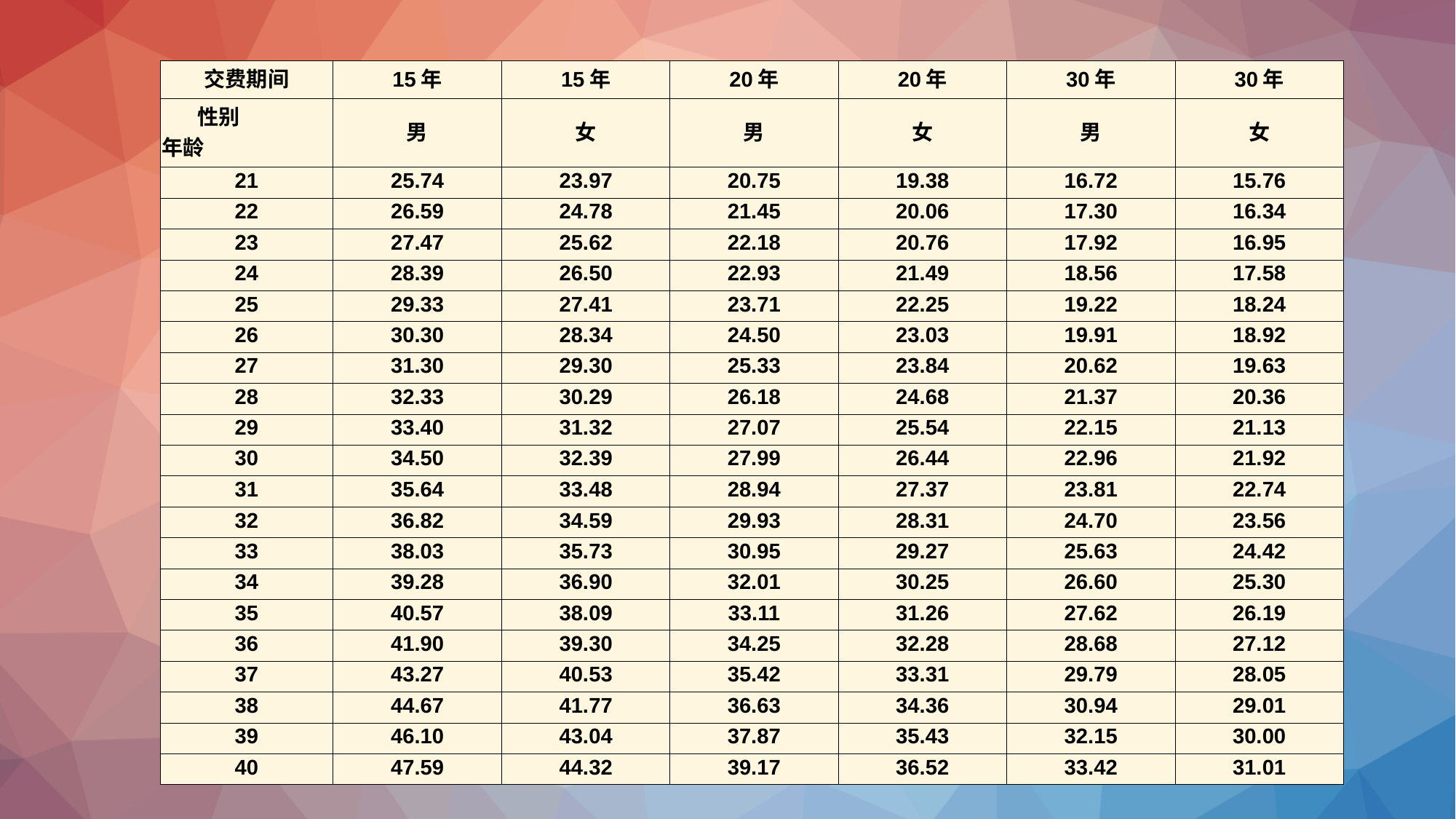

| 交费期间 | 15年 | 15年 | 20年 | 20年 | 30年 | 30年 |
| --- | --- | --- | --- | --- | --- | --- |
| 性别 年龄 | 男 | 女 | 男 | 女 | 男 | 女 |
| 21 | 25.74 | 23.97 | 20.75 | 19.38 | 16.72 | 15.76 |
| 22 | 26.59 | 24.78 | 21.45 | 20.06 | 17.30 | 16.34 |
| 23 | 27.47 | 25.62 | 22.18 | 20.76 | 17.92 | 16.95 |
| 24 | 28.39 | 26.50 | 22.93 | 21.49 | 18.56 | 17.58 |
| 25 | 29.33 | 27.41 | 23.71 | 22.25 | 19.22 | 18.24 |
| 26 | 30.30 | 28.34 | 24.50 | 23.03 | 19.91 | 18.92 |
| 27 | 31.30 | 29.30 | 25.33 | 23.84 | 20.62 | 19.63 |
| 28 | 32.33 | 30.29 | 26.18 | 24.68 | 21.37 | 20.36 |
| 29 | 33.40 | 31.32 | 27.07 | 25.54 | 22.15 | 21.13 |
| 30 | 34.50 | 32.39 | 27.99 | 26.44 | 22.96 | 21.92 |
| 31 | 35.64 | 33.48 | 28.94 | 27.37 | 23.81 | 22.74 |
| 32 | 36.82 | 34.59 | 29.93 | 28.31 | 24.70 | 23.56 |
| 33 | 38.03 | 35.73 | 30.95 | 29.27 | 25.63 | 24.42 |
| 34 | 39.28 | 36.90 | 32.01 | 30.25 | 26.60 | 25.30 |
| 35 | 40.57 | 38.09 | 33.11 | 31.26 | 27.62 | 26.19 |
| 36 | 41.90 | 39.30 | 34.25 | 32.28 | 28.68 | 27.12 |
| 37 | 43.27 | 40.53 | 35.42 | 33.31 | 29.79 | 28.05 |
| 38 | 44.67 | 41.77 | 36.63 | 34.36 | 30.94 | 29.01 |
| 39 | 46.10 | 43.04 | 37.87 | 35.43 | 32.15 | 30.00 |
| 40 | 47.59 | 44.32 | 39.17 | 36.52 | 33.42 | 31.01 |